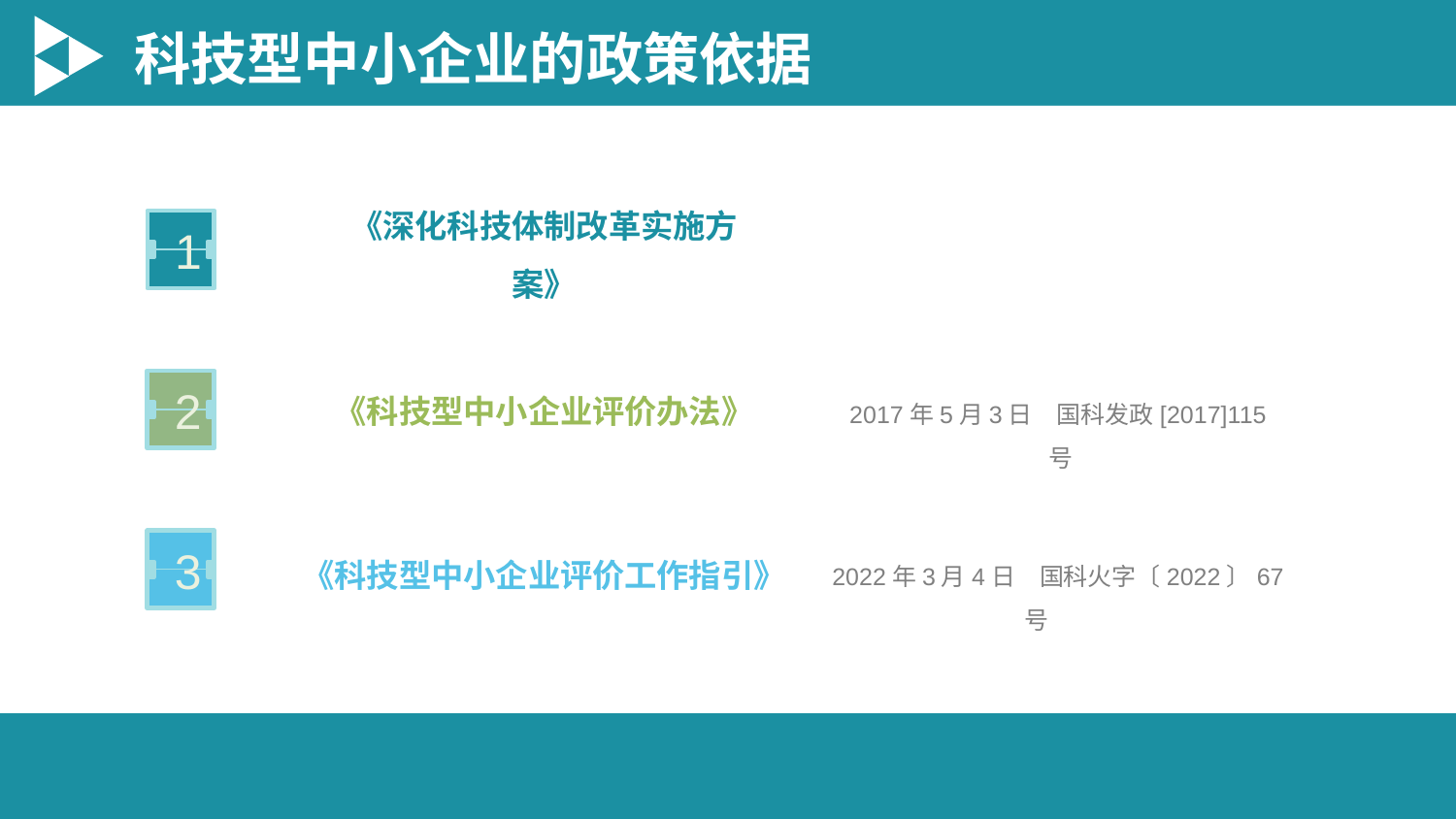

科技型中小企业的政策依据

1

《深化科技体制改革实施方案》
《科技型中小企业评价办法》

2

2017年5月3日　国科发政[2017]115号
《科技型中小企业评价工作指引》

3

2022年3月4日　国科火字〔2022〕67号